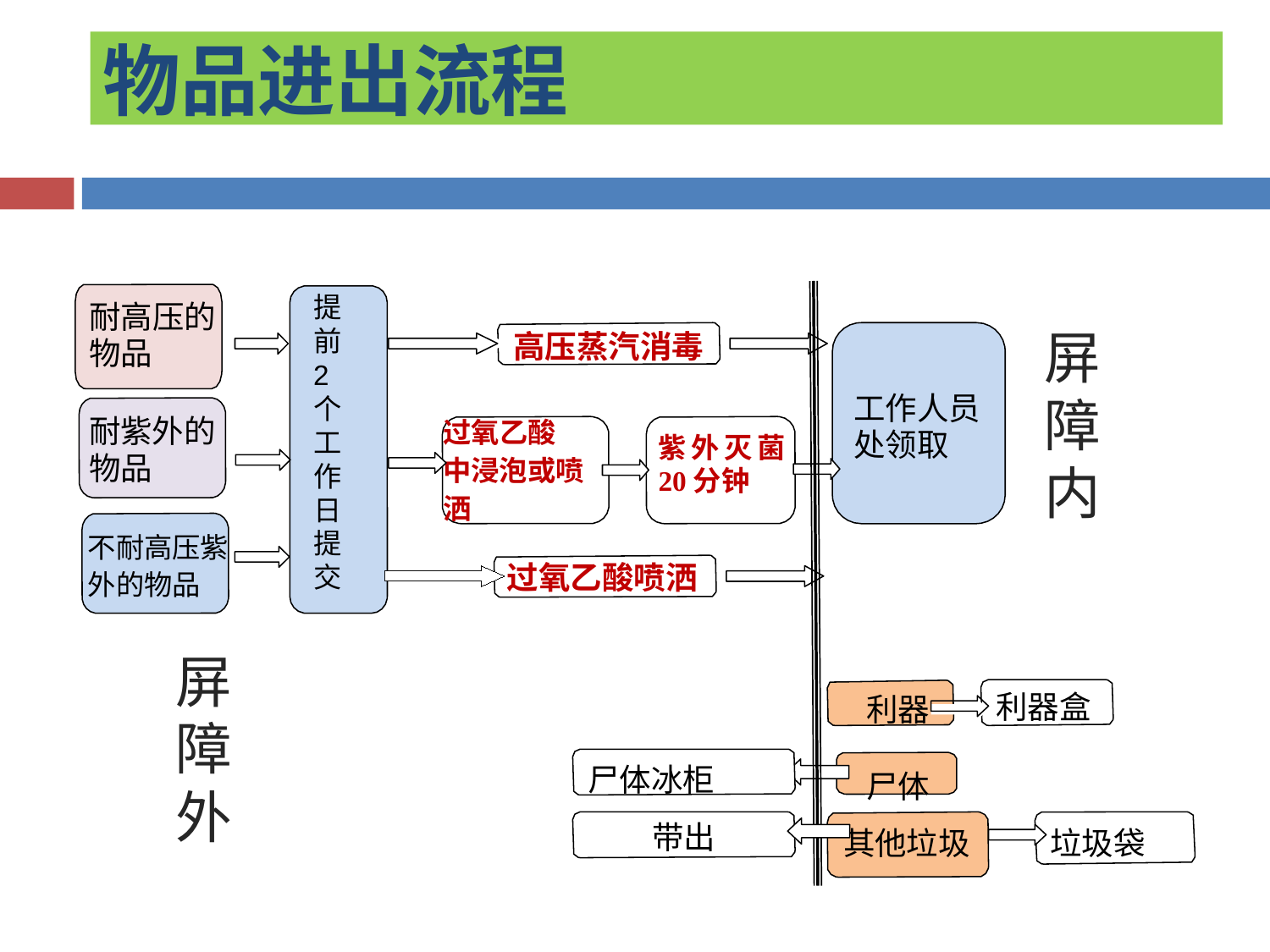

物品进出流程

提前2个工作日提 交
耐高压的 物品

屏障内
高压蒸汽消毒

工作人员
处领取

耐紫外的物品
过氧乙酸
中浸泡或喷洒

紫外灭菌20分钟

不耐高压紫外的物品

过氧乙酸喷洒

屏障外
 利器

 尸体

利器盒

尸体冰柜

带出

垃圾袋
其他垃圾